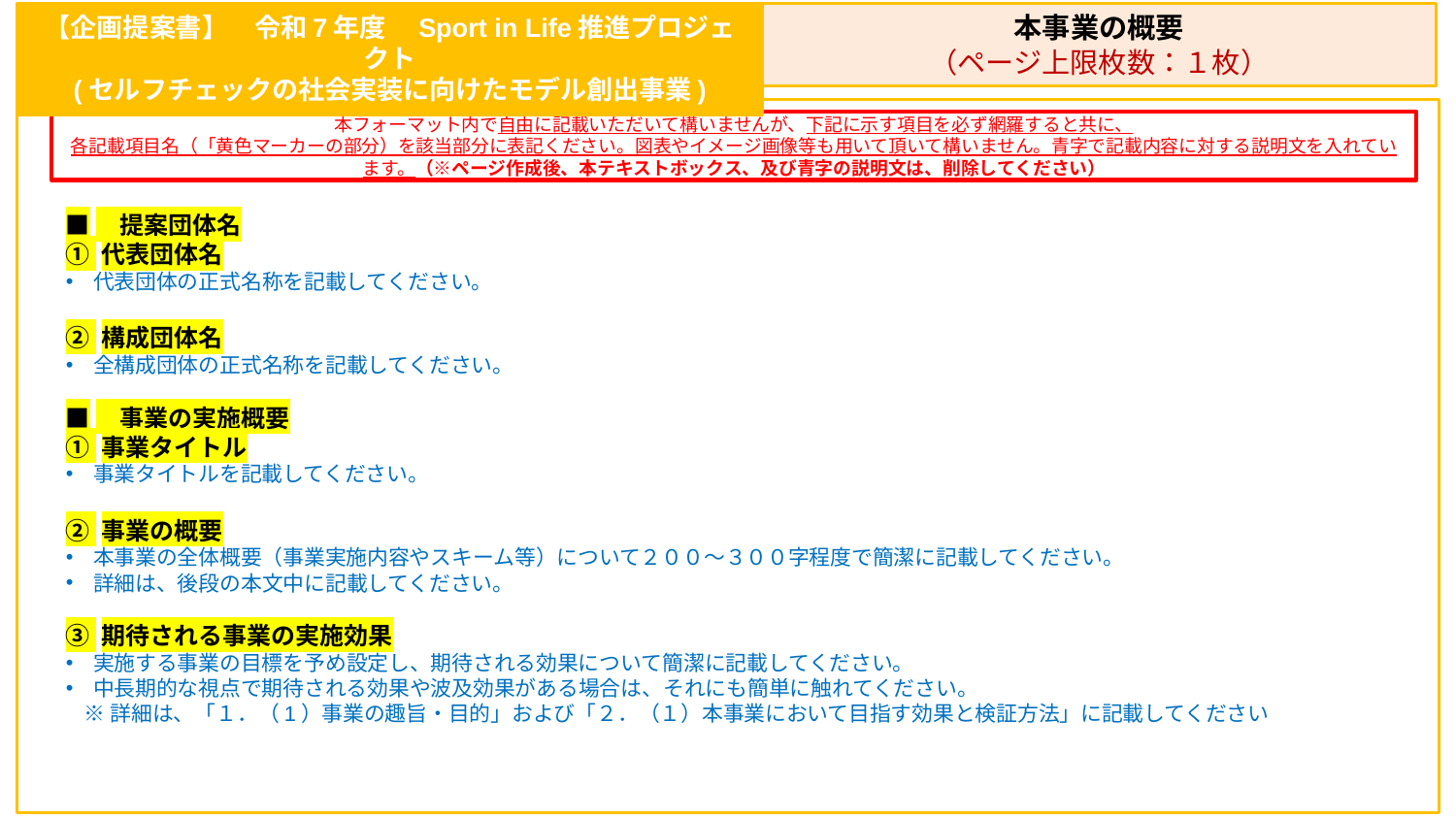

【企画提案書】　令和7年度　Sport in Life推進プロジェクト
(セルフチェックの社会実装に向けたモデル創出事業)

本事業の概要
（ページ上限枚数：１枚）

本フォーマット内で自由に記載いただいて構いませんが、下記に示す項目を必ず網羅すると共に、
各記載項目名（「黄色マーカーの部分）を該当部分に表記ください。図表やイメージ画像等も用いて頂いて構いません。青字で記載内容に対する説明文を入れています。（※ページ作成後、本テキストボックス、及び青字の説明文は、削除してください）
■　提案団体名
① 代表団体名
代表団体の正式名称を記載してください。

② 構成団体名
全構成団体の正式名称を記載してください。

■　事業の実施概要
① 事業タイトル
事業タイトルを記載してください。

② 事業の概要
本事業の全体概要（事業実施内容やスキーム等）について２００～３００字程度で簡潔に記載してください。
詳細は、後段の本文中に記載してください。

③ 期待される事業の実施効果
実施する事業の目標を予め設定し、期待される効果について簡潔に記載してください。
中長期的な視点で期待される効果や波及効果がある場合は、それにも簡単に触れてください。
    ※詳細は、「１．（1）事業の趣旨・目的」および「２．（１）本事業において目指す効果と検証方法」に記載してください